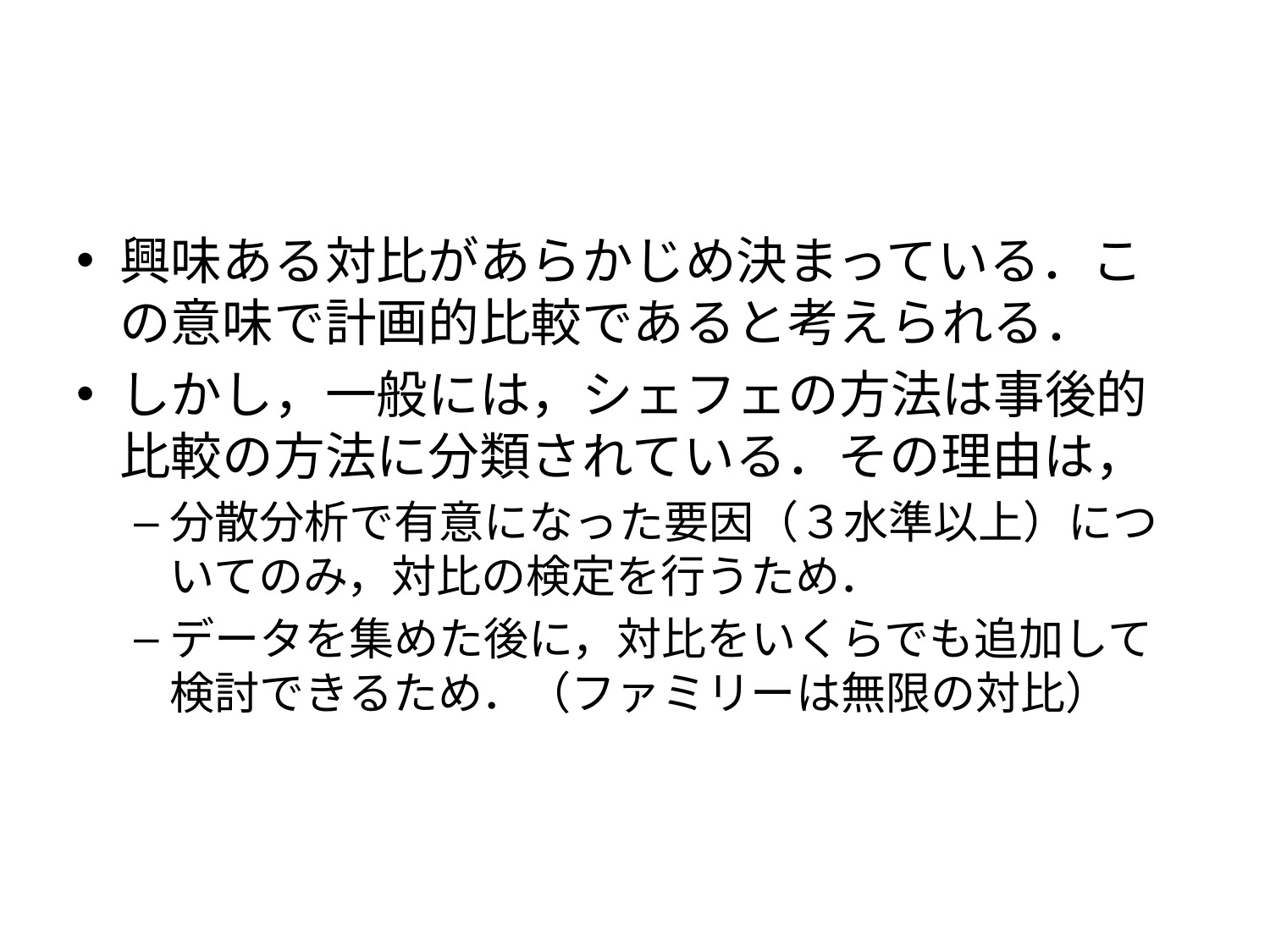

#
興味ある対比があらかじめ決まっている．この意味で計画的比較であると考えられる．
しかし，一般には，シェフェの方法は事後的比較の方法に分類されている．その理由は，
分散分析で有意になった要因（３水準以上）についてのみ，対比の検定を行うため．
データを集めた後に，対比をいくらでも追加して検討できるため．（ファミリーは無限の対比）